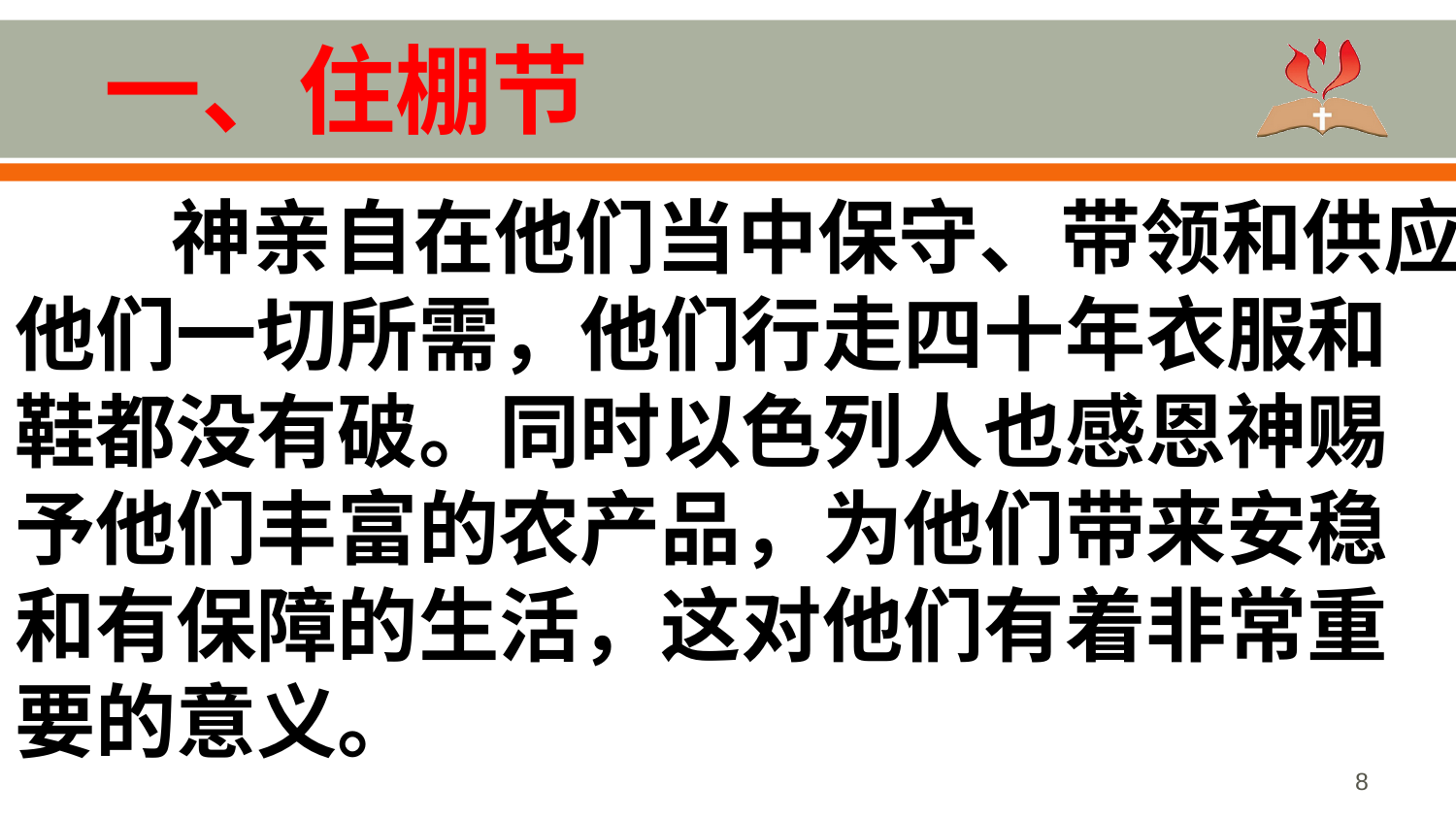

# 一、住棚节
    神亲自在他们当中保守、带领和供应他们一切所需，他们行走四十年衣服和鞋都没有破。同时以色列人也感恩神赐予他们丰富的农产品，为他们带来安稳和有保障的生活，这对他们有着非常重要的意义。
8